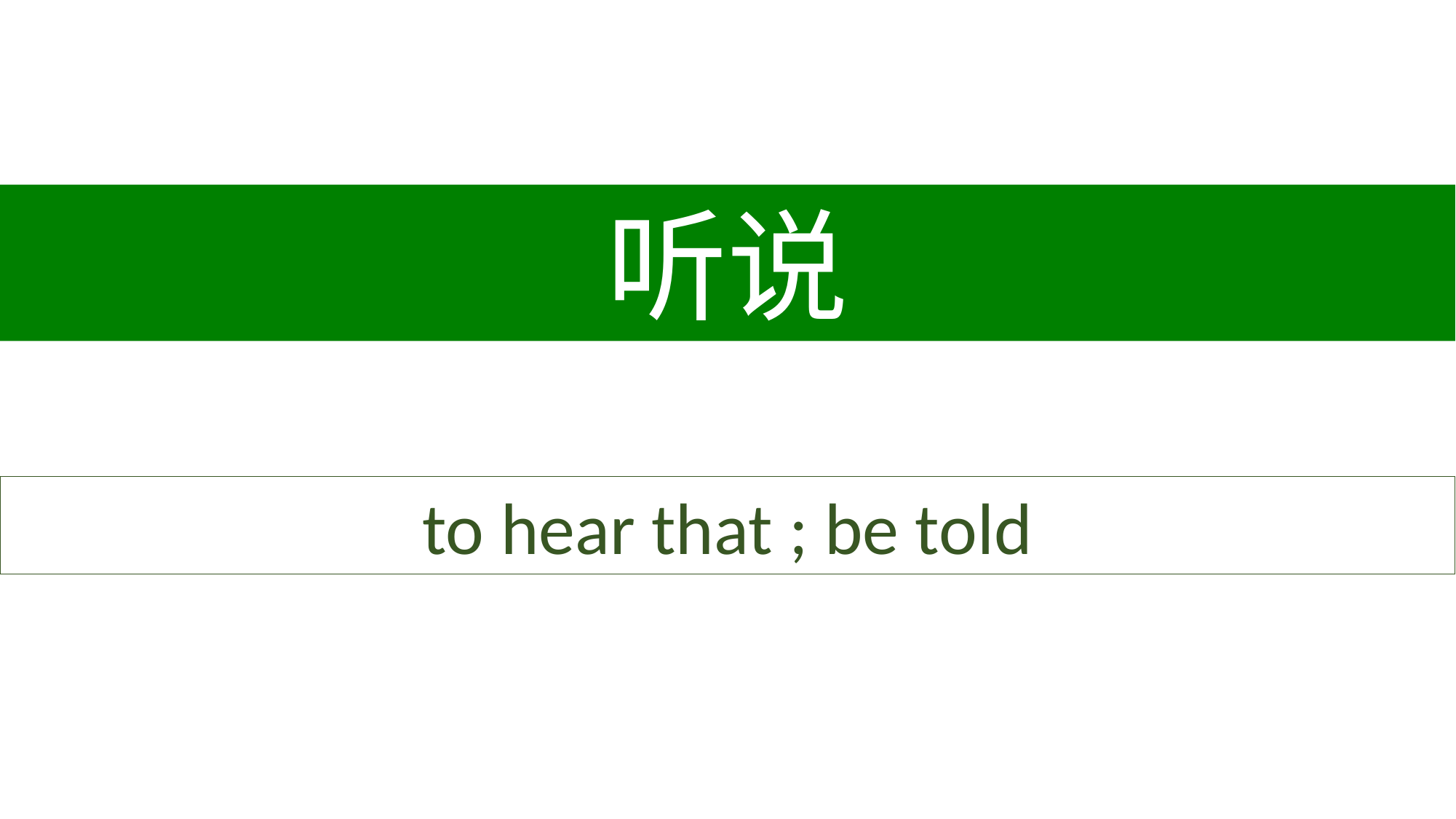

听说
to hear that ; be told